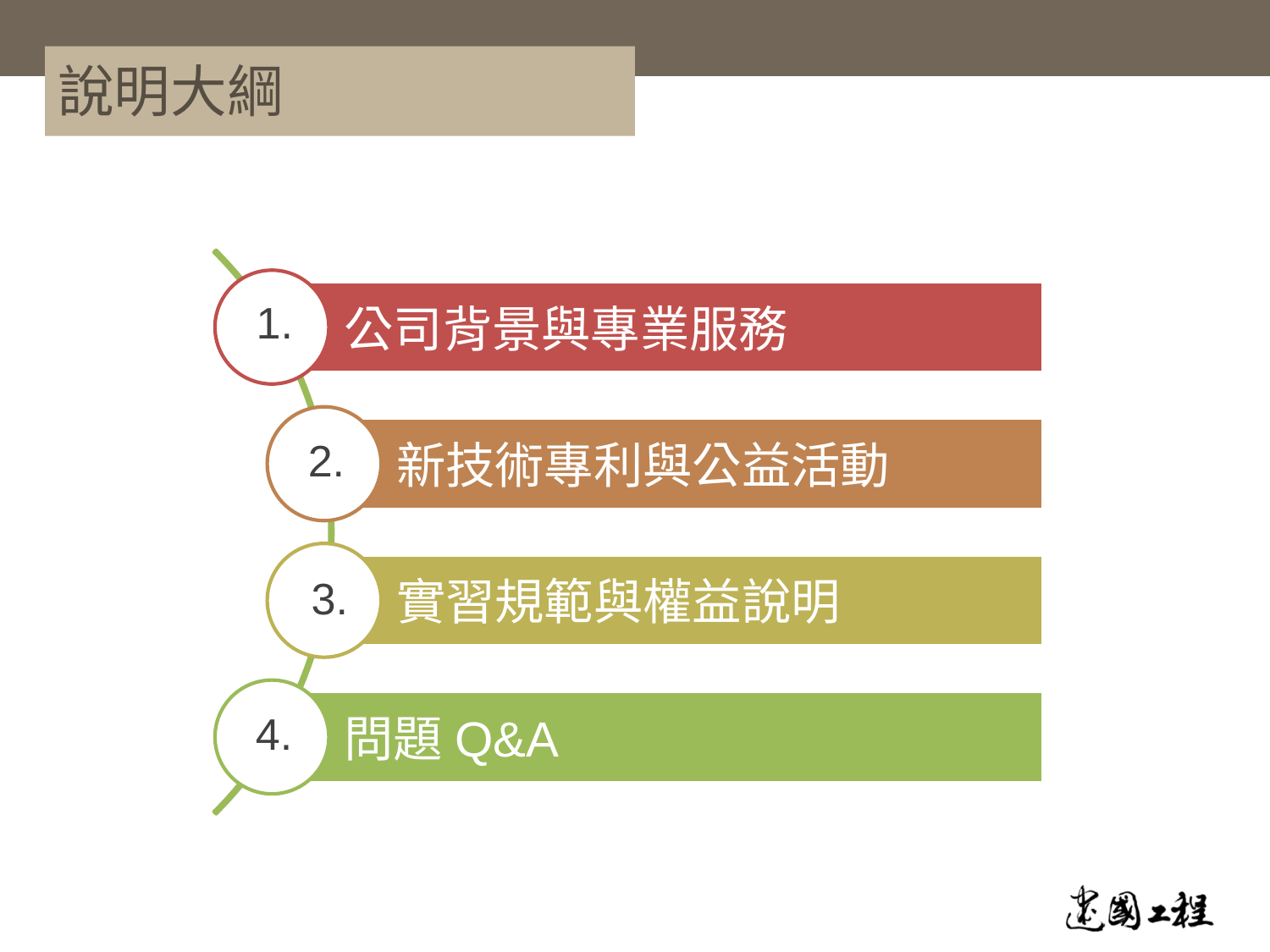

說明大綱
公司背景與專業服務
新技術專利與公益活動
實習規範與權益說明
問題Q&A
1.
2.
3.
4.